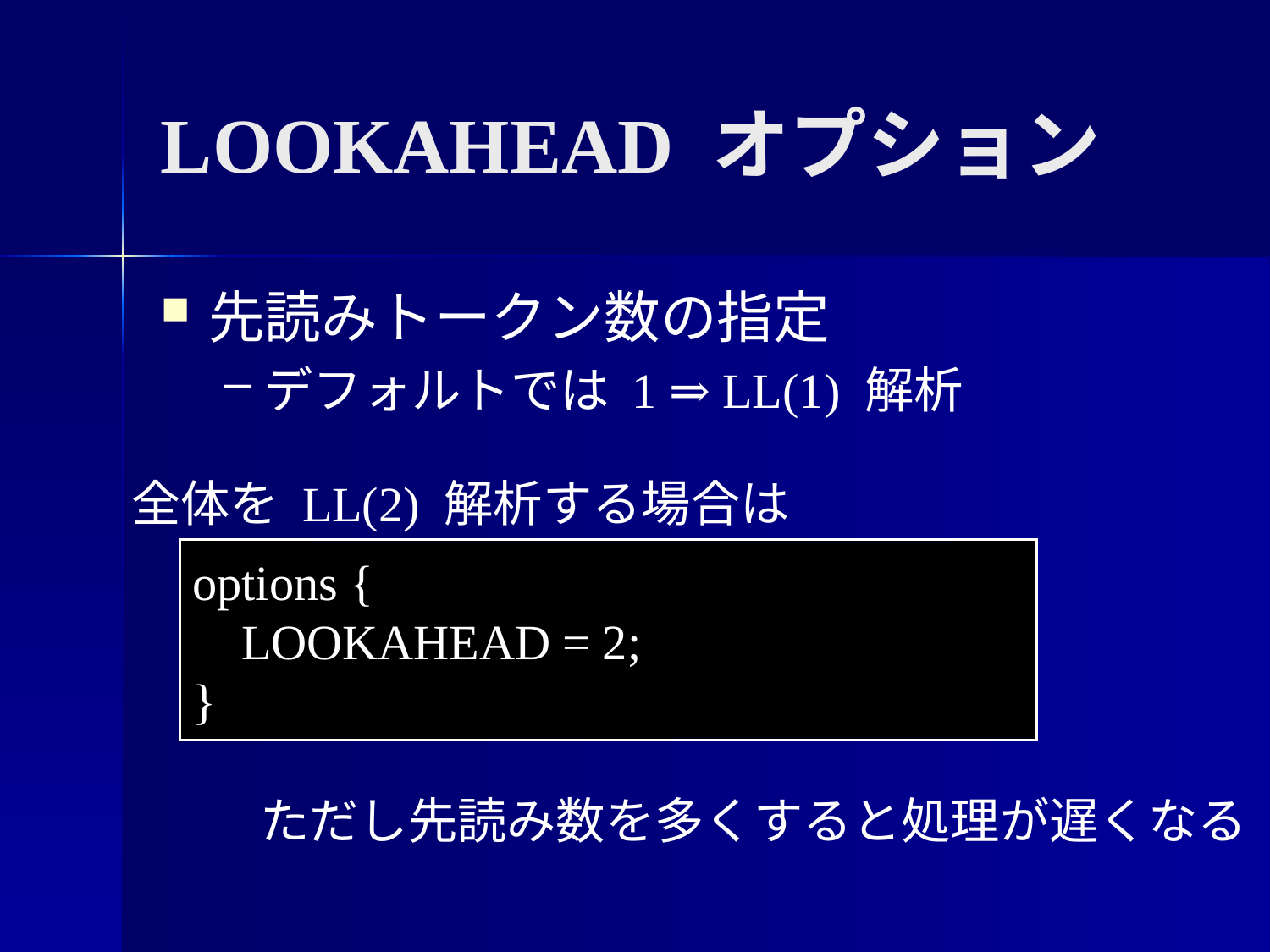

LOOKAHEAD オプション
先読みトークン数の指定
デフォルトでは 1 ⇒ LL(1) 解析
全体を LL(2) 解析する場合は
options {
    LOOKAHEAD = 2;
}
ただし先読み数を多くすると処理が遅くなる